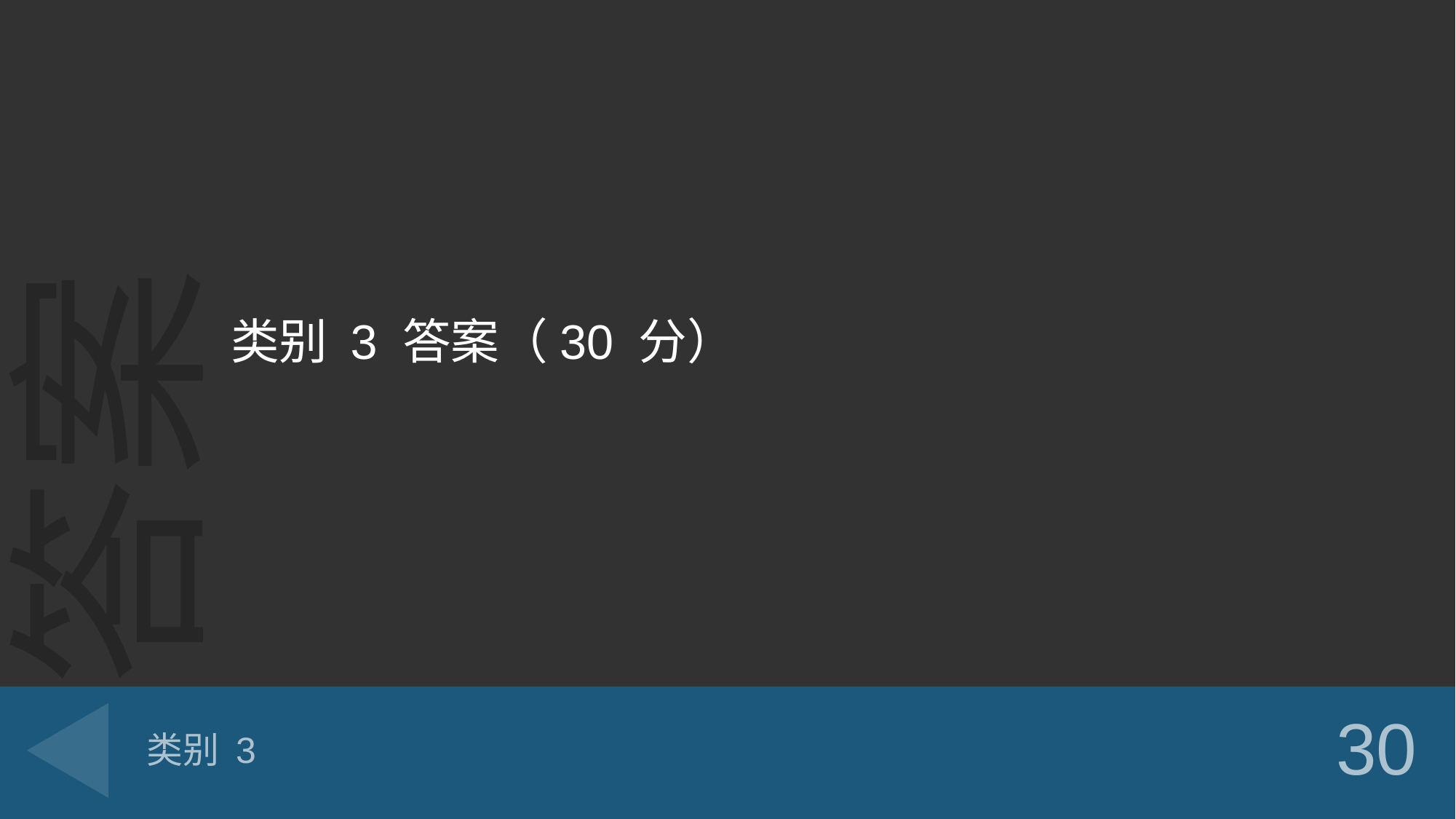

类别 3 答案（30 分）
# 类别 3
30